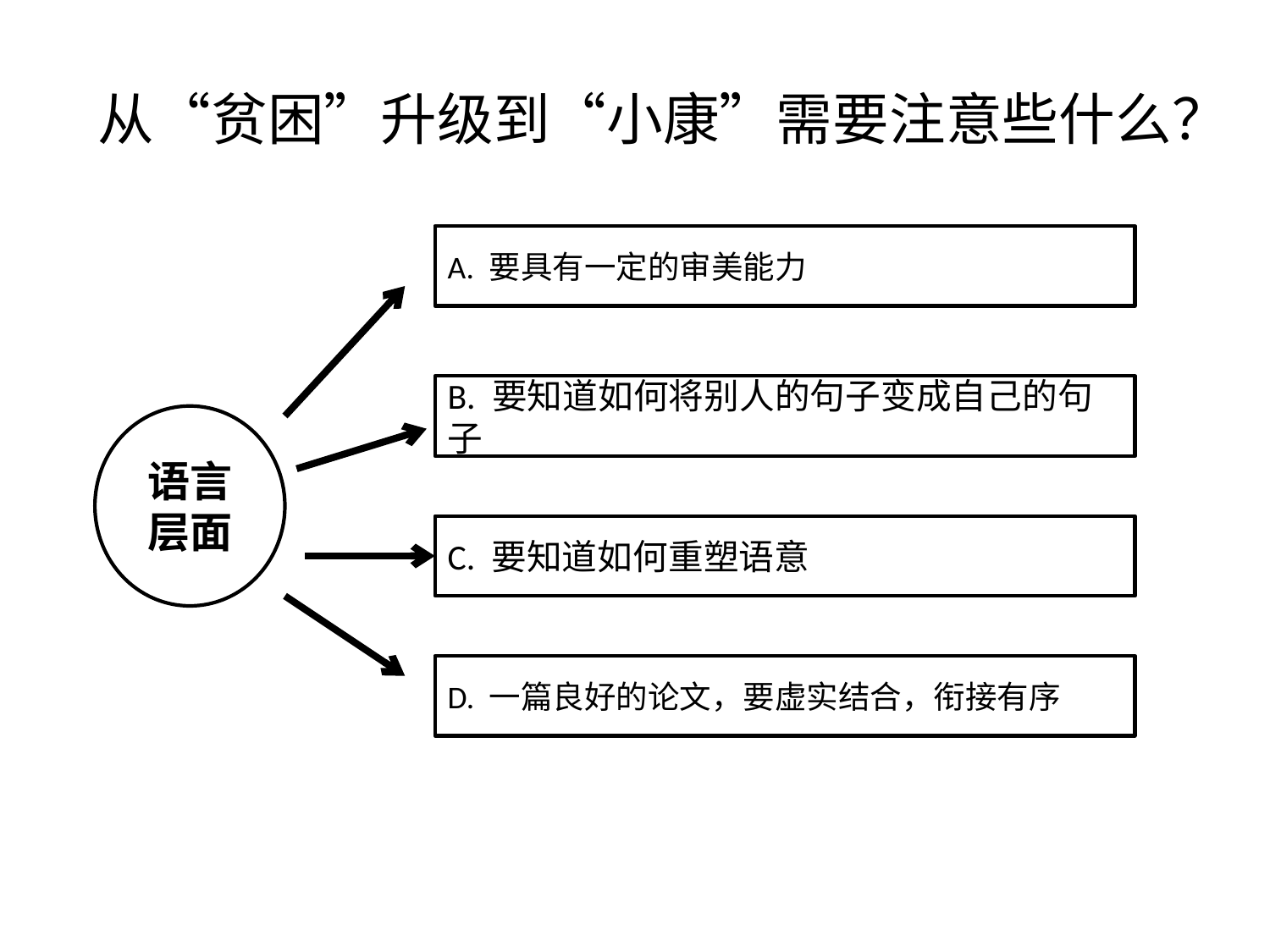

# 从“贫困”升级到“小康”需要注意些什么？
A. 要具有一定的审美能力
B. 要知道如何将别人的句子变成自己的句子
语言层面
C. 要知道如何重塑语意
D. 一篇良好的论文，要虚实结合，衔接有序